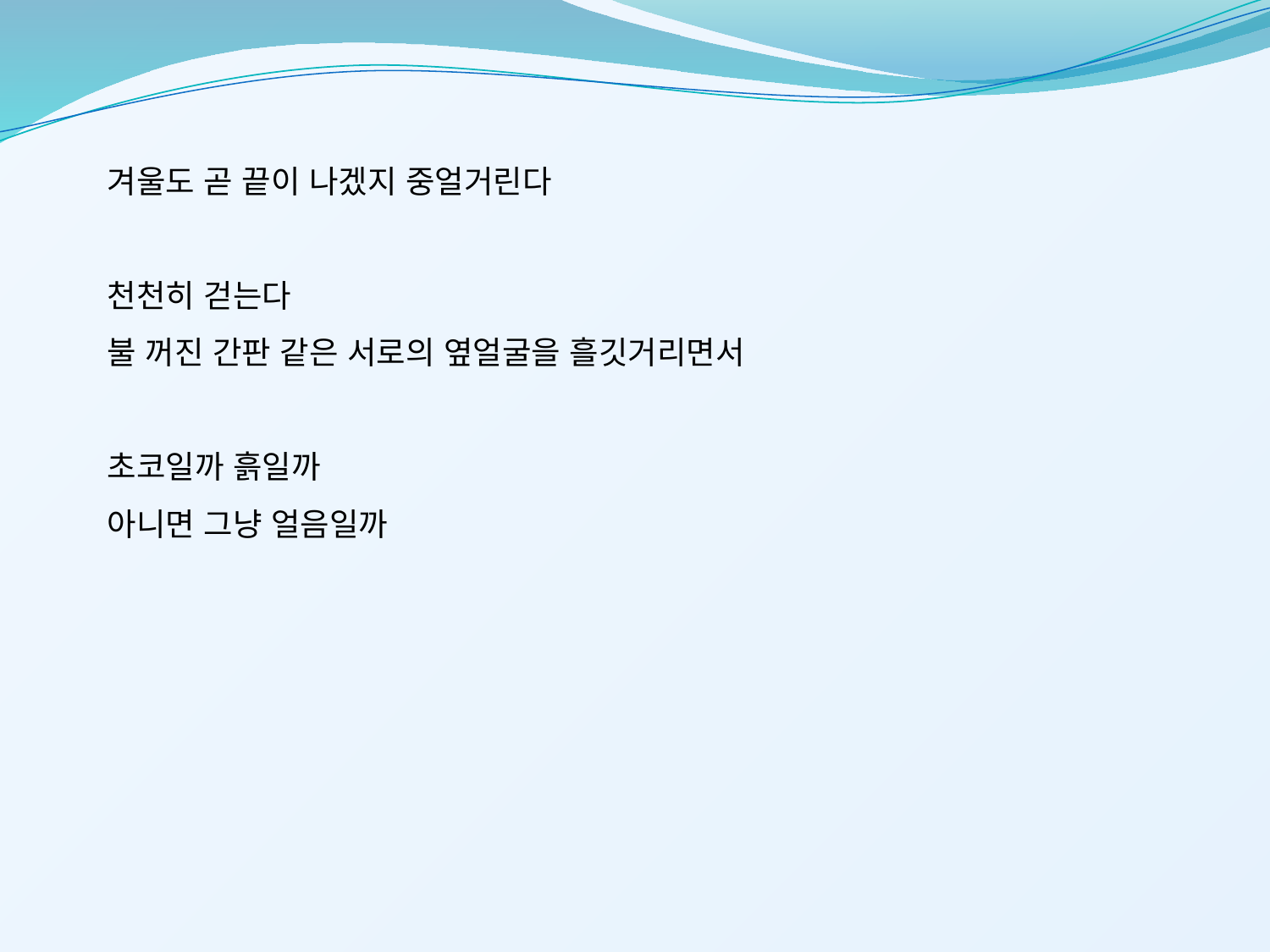

겨울도 곧 끝이 나겠지 중얼거린다

천천히 걷는다
불 꺼진 간판 같은 서로의 옆얼굴을 흘깃거리면서

초코일까 흙일까
아니면 그냥 얼음일까